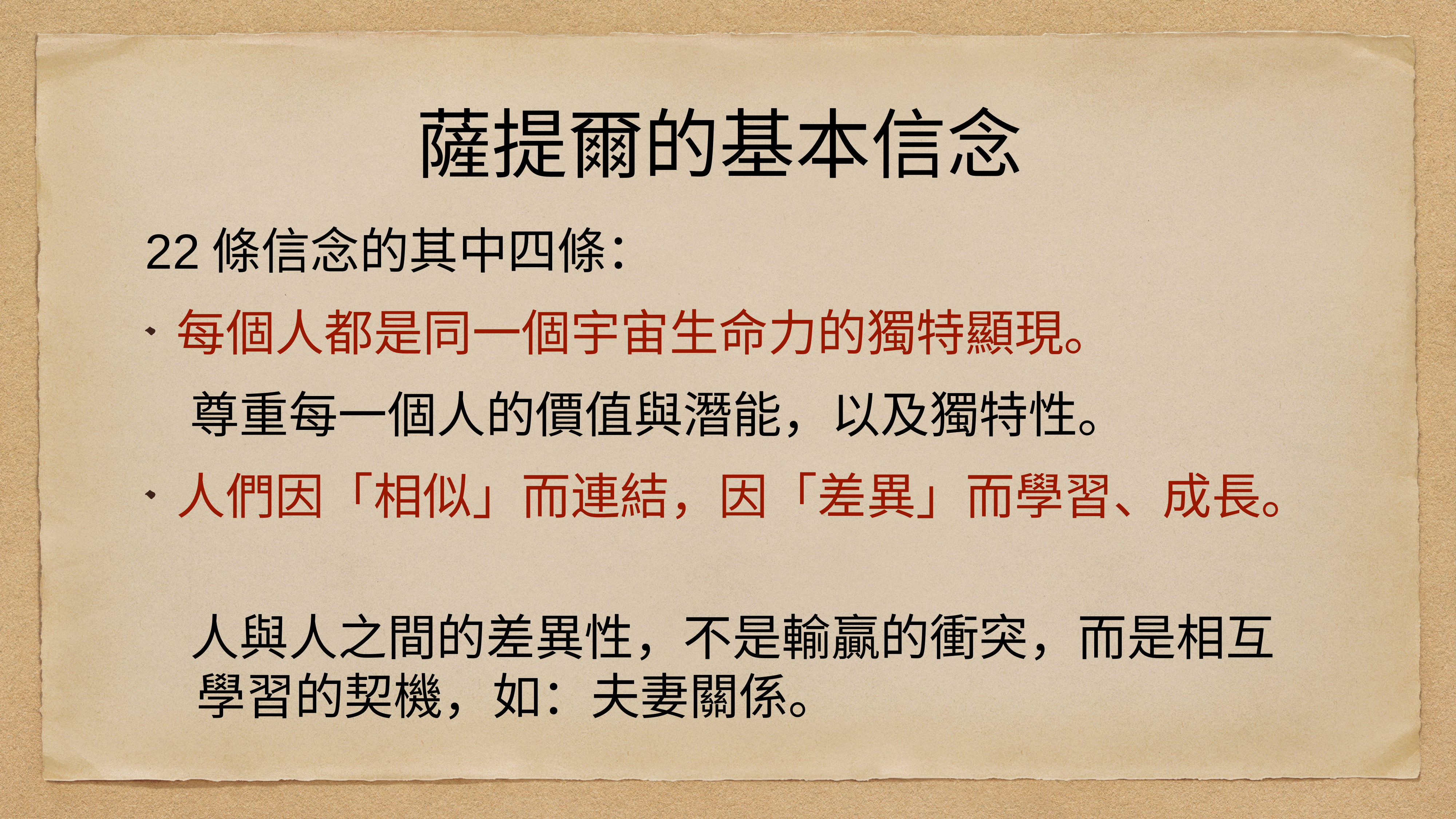

# 薩提爾的基本信念
22條信念的其中四條：
每個人都是同一個宇宙生命力的獨特顯現。
   尊重每一個人的價值與潛能，以及獨特性。
人們因「相似」而連結，因「差異」而學習、成長。
   人與人之間的差異性，不是輸贏的衝突，而是相互學習的契機，如：夫妻關係。